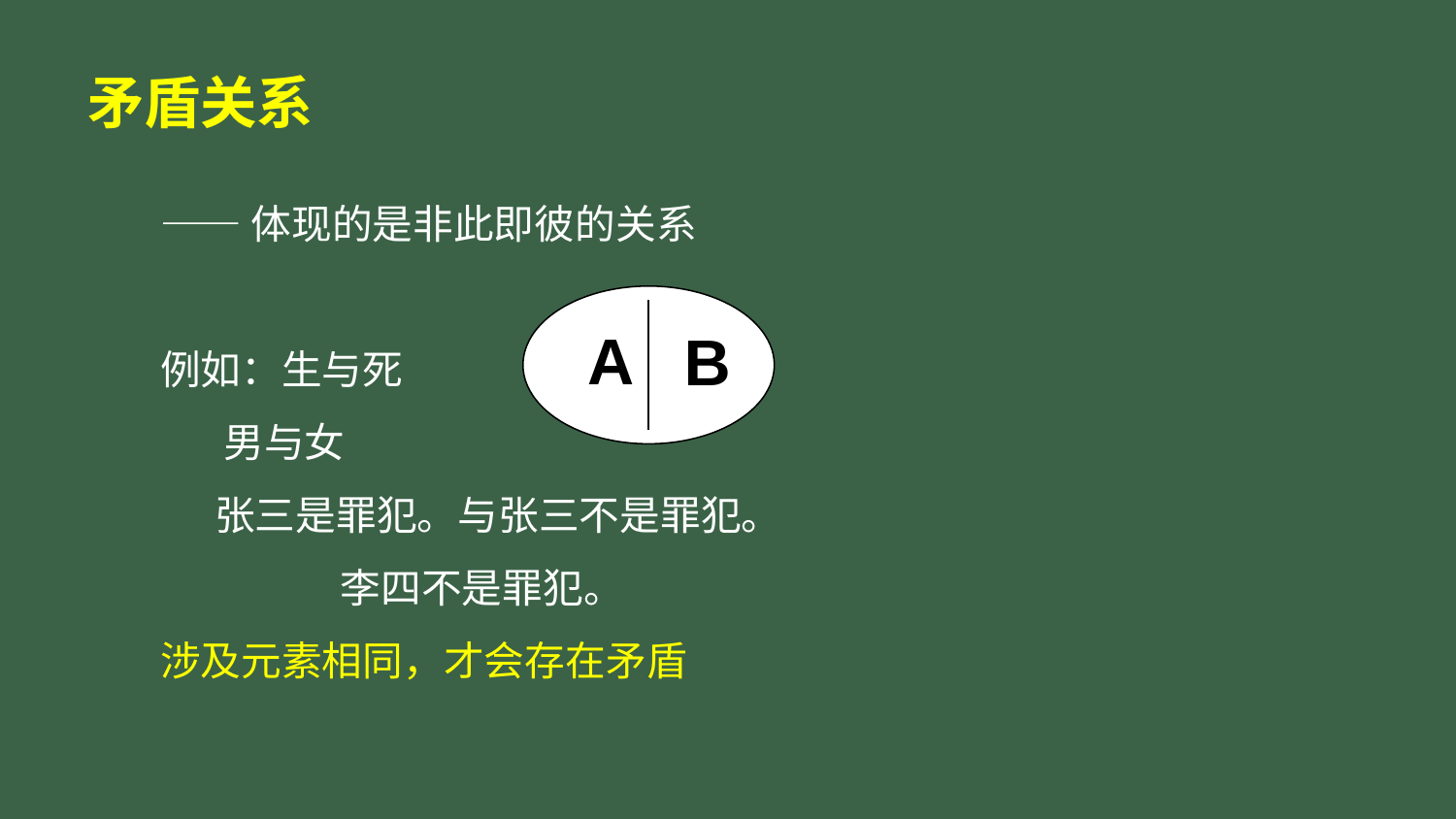

# 矛盾关系
——体现的是非此即彼的关系

例如：生与死
      男与女
     张三是罪犯。与张三不是罪犯。
                   李四不是罪犯。
涉及元素相同，才会存在矛盾

A
B